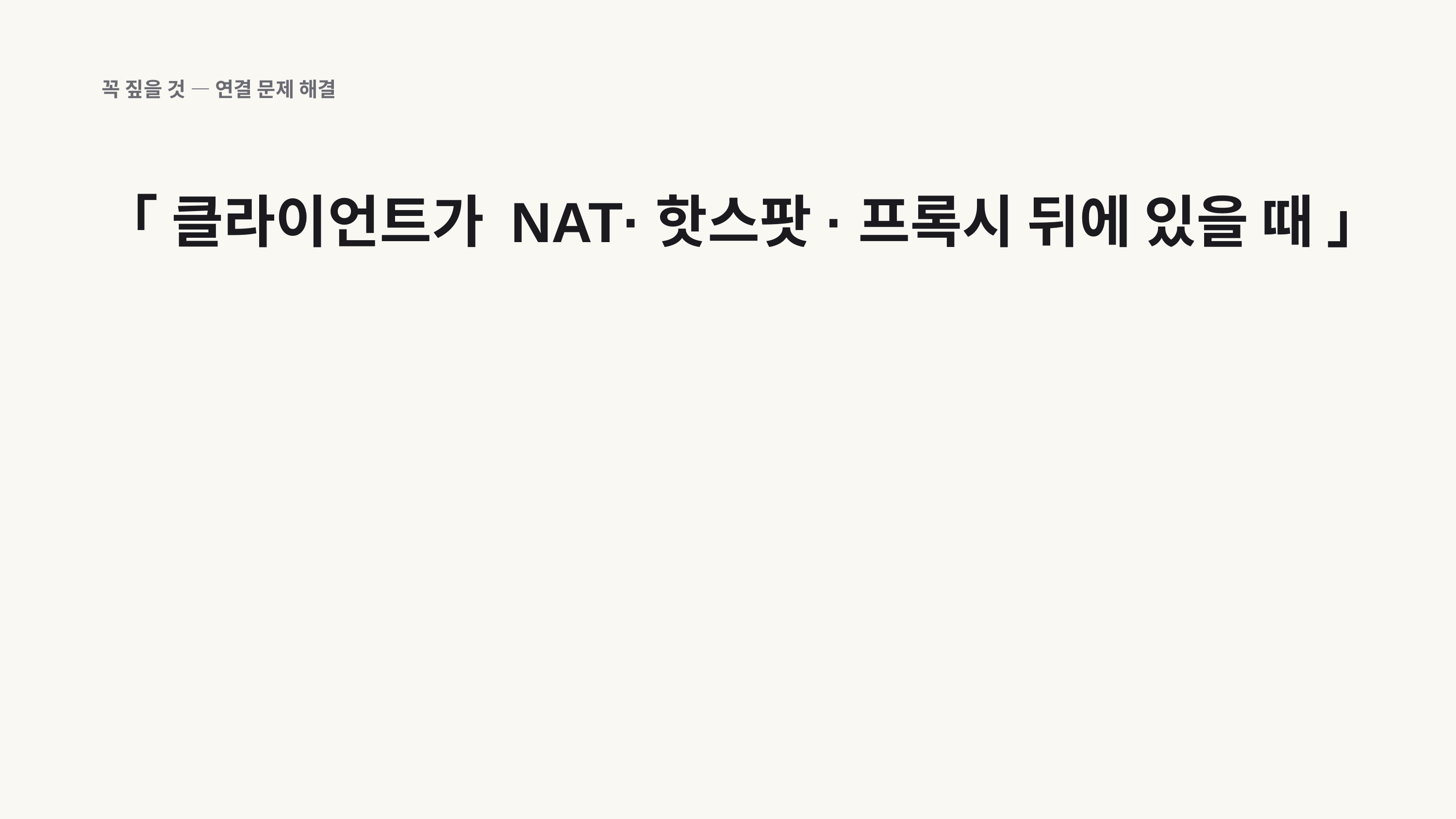

꼭 짚을 것 — 연결 문제 해결
「 클라이언트가 NAT·핫스팟·프록시 뒤에 있을 때 」